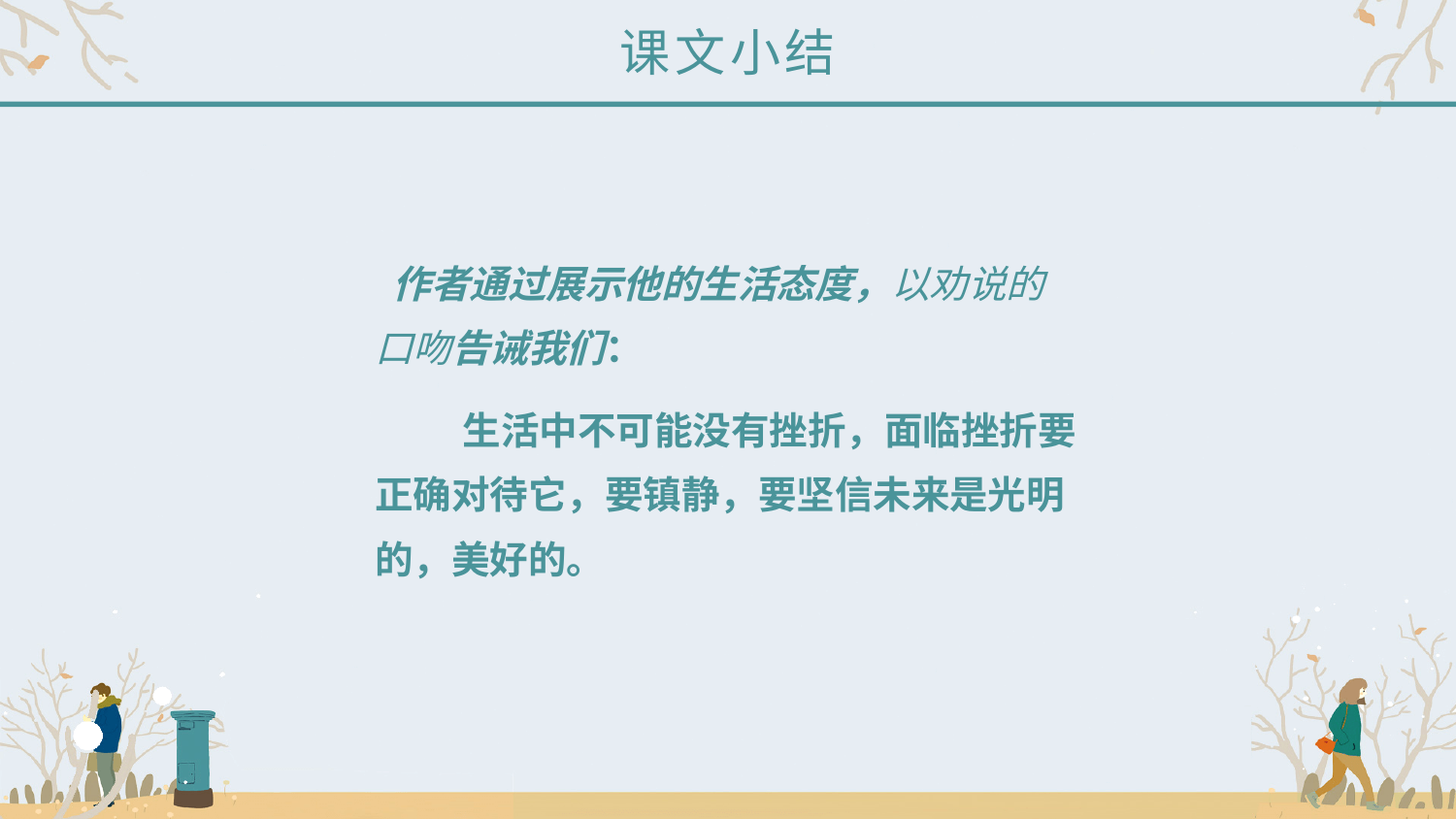

课文小结

 作者通过展示他的生活态度，以劝说的口吻告诫我们：
         生活中不可能没有挫折，面临挫折要正确对待它，要镇静，要坚信未来是光明的，美好的。